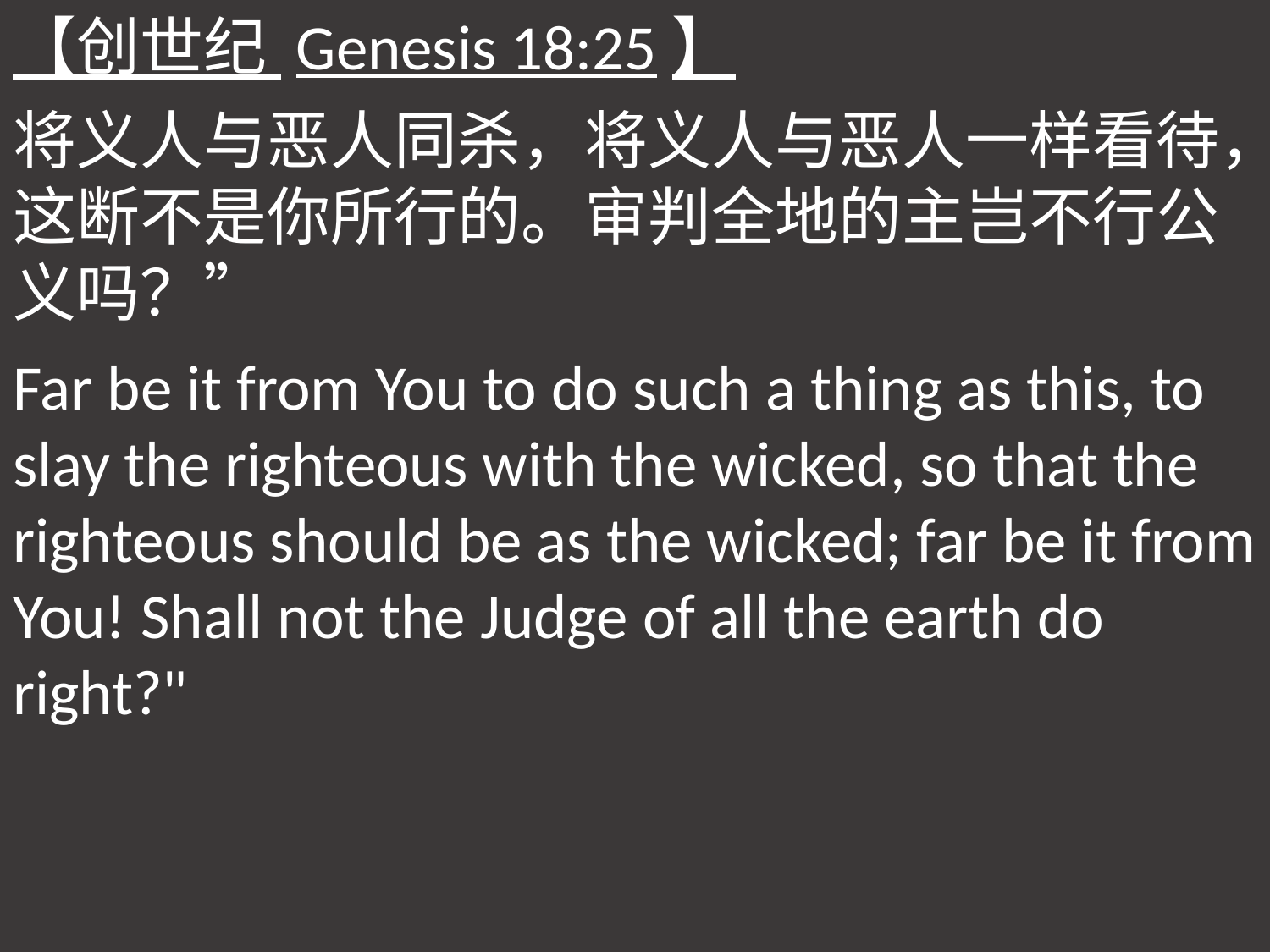

【创世纪 Genesis 18:25】
将义人与恶人同杀，将义人与恶人一样看待，这断不是你所行的。审判全地的主岂不行公义吗？”
Far be it from You to do such a thing as this, to slay the righteous with the wicked, so that the righteous should be as the wicked; far be it from You! Shall not the Judge of all the earth do right?"